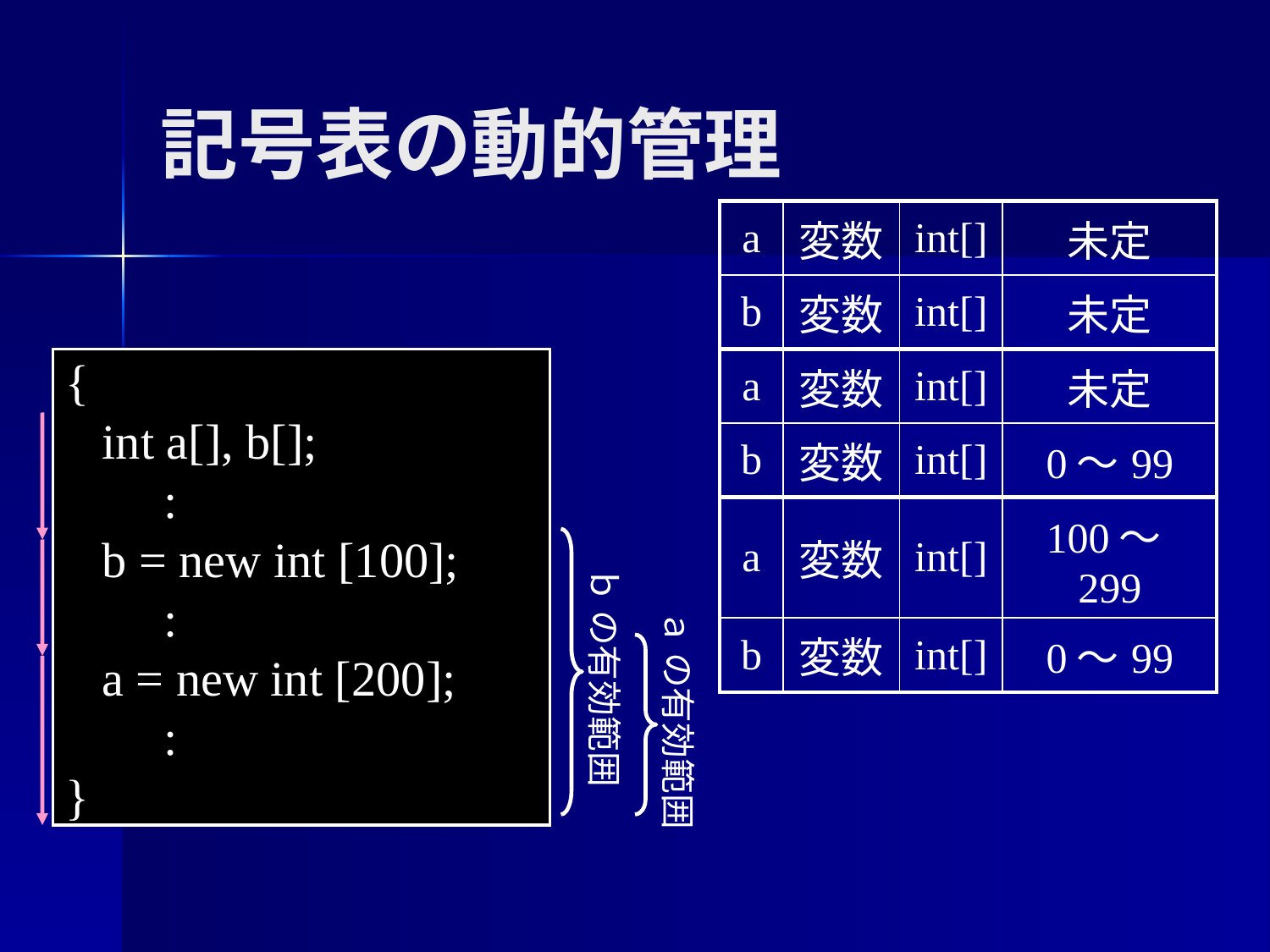

記号表の動的管理
| a | 変数 | int[] | 未定 |
| --- | --- | --- | --- |
| b | 変数 | int[] | 未定 |
{
   int a[], b[];
        :
   b = new int [100];
        :
   a = new int [200];
        :
}
| a | 変数 | int[] | 未定 |
| --- | --- | --- | --- |
| b | 変数 | int[] | 0～99 |

| a | 変数 | int[] | 100～299 |
| --- | --- | --- | --- |
| b | 変数 | int[] | 0～99 |

ｂ の有効範囲

ａ の有効範囲